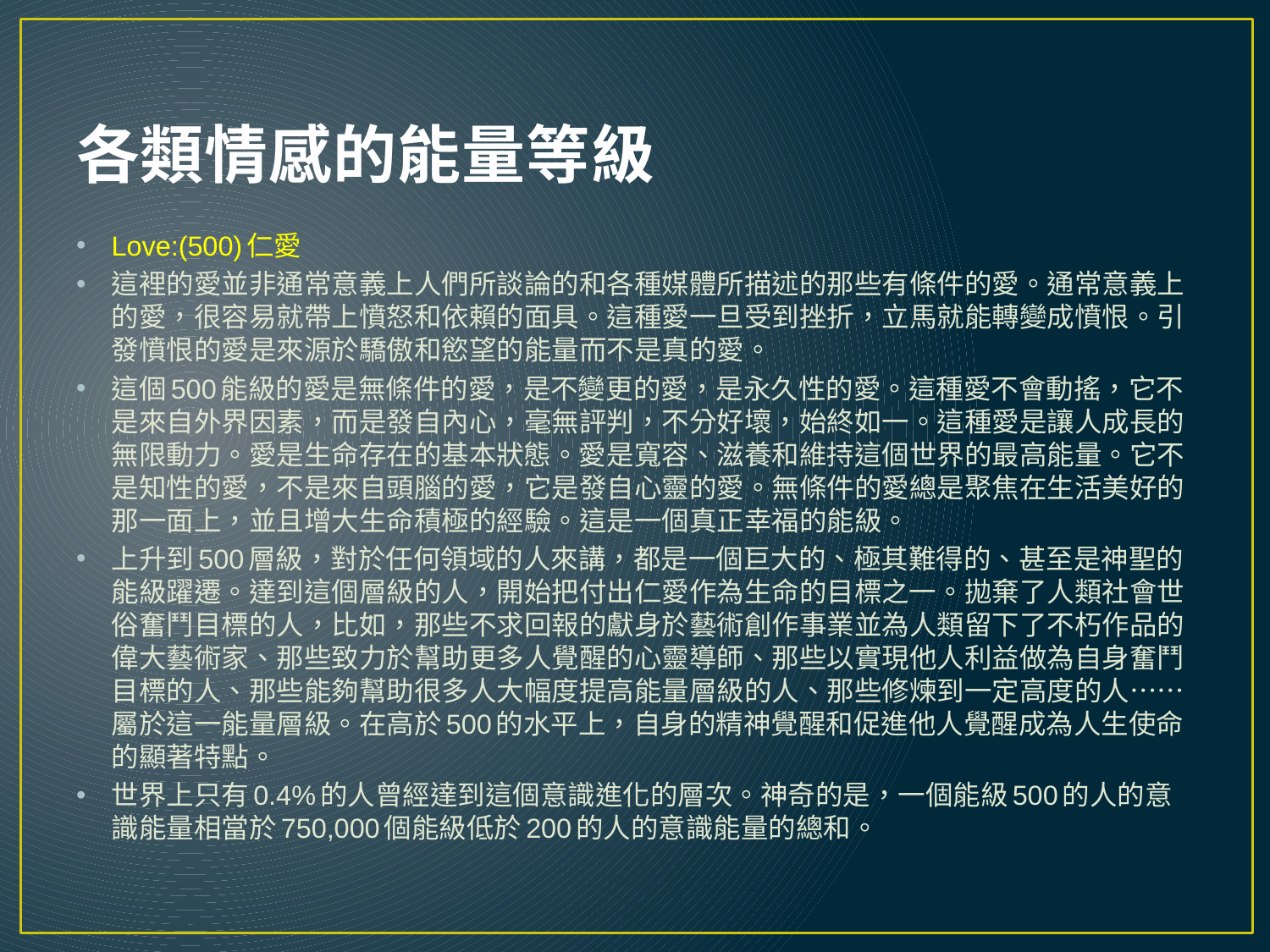

# 各類情感的能量等級
Love:(500)仁愛
這裡的愛並非通常意義上人們所談論的和各種媒體所描述的那些有條件的愛。通常意義上的愛，很容易就帶上憤怒和依賴的面具。這種愛一旦受到挫折，立馬就能轉變成憤恨。引發憤恨的愛是來源於驕傲和慾望的能量而不是真的愛。
這個500能級的愛是無條件的愛，是不變更的愛，是永久性的愛。這種愛不會動搖，它不是來自外界因素，而是發自內心，毫無評判，不分好壞，始終如一。這種愛是讓人成長的無限動力。愛是生命存在的基本狀態。愛是寬容、滋養和維持這個世界的最高能量。它不是知性的愛，不是來自頭腦的愛，它是發自心靈的愛。無條件的愛總是聚焦在生活美好的那一面上，並且增大生命積極的經驗。這是一個真正幸福的能級。
上升到500層級，對於任何領域的人來講，都是一個巨大的、極其難得的、甚至是神聖的能級躍遷。達到這個層級的人，開始把付出仁愛作為生命的目標之一。拋棄了人類社會世俗奮鬥目標的人，比如，那些不求回報的獻身於藝術創作事業並為人類留下了不朽作品的偉大藝術家、那些致力於幫助更多人覺醒的心靈導師、那些以實現他人利益做為自身奮鬥目標的人、那些能夠幫助很多人大幅度提高能量層級的人、那些修煉到一定高度的人……屬於這一能量層級。在高於500的水平上，自身的精神覺醒和促進他人覺醒成為人生使命的顯著特點。
世界上只有0.4%的人曾經達到這個意識進化的層次。神奇的是，一個能級500的人的意識能量相當於750,000個能級低於200的人的意識能量的總和。